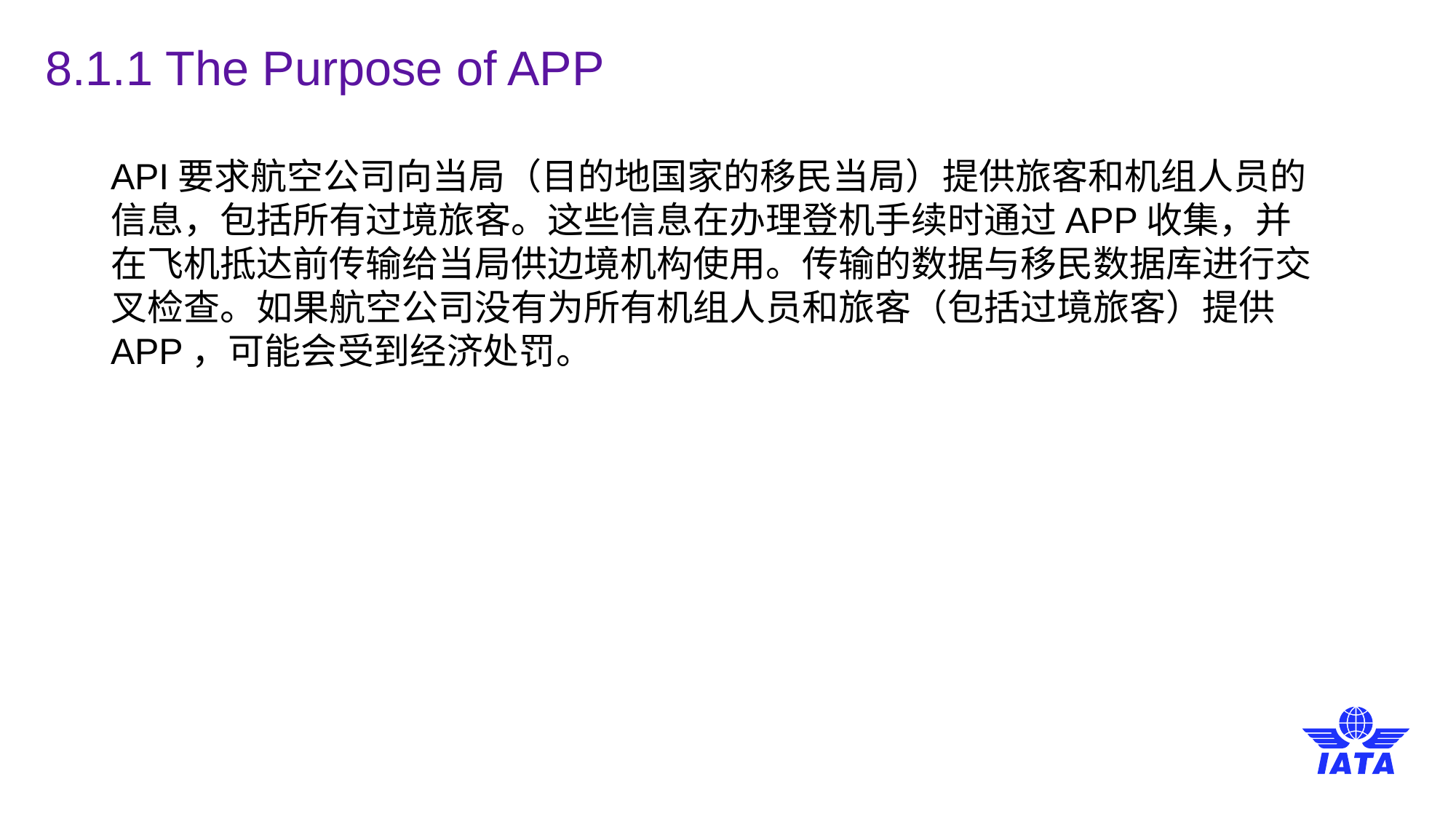

# 8.1.1 The Purpose of APP
API要求航空公司向当局（目的地国家的移民当局）提供旅客和机组人员的信息，包括所有过境旅客。这些信息在办理登机手续时通过APP收集，并在飞机抵达前传输给当局供边境机构使用。传输的数据与移民数据库进行交叉检查。如果航空公司没有为所有机组人员和旅客（包括过境旅客）提供APP，可能会受到经济处罚。
7